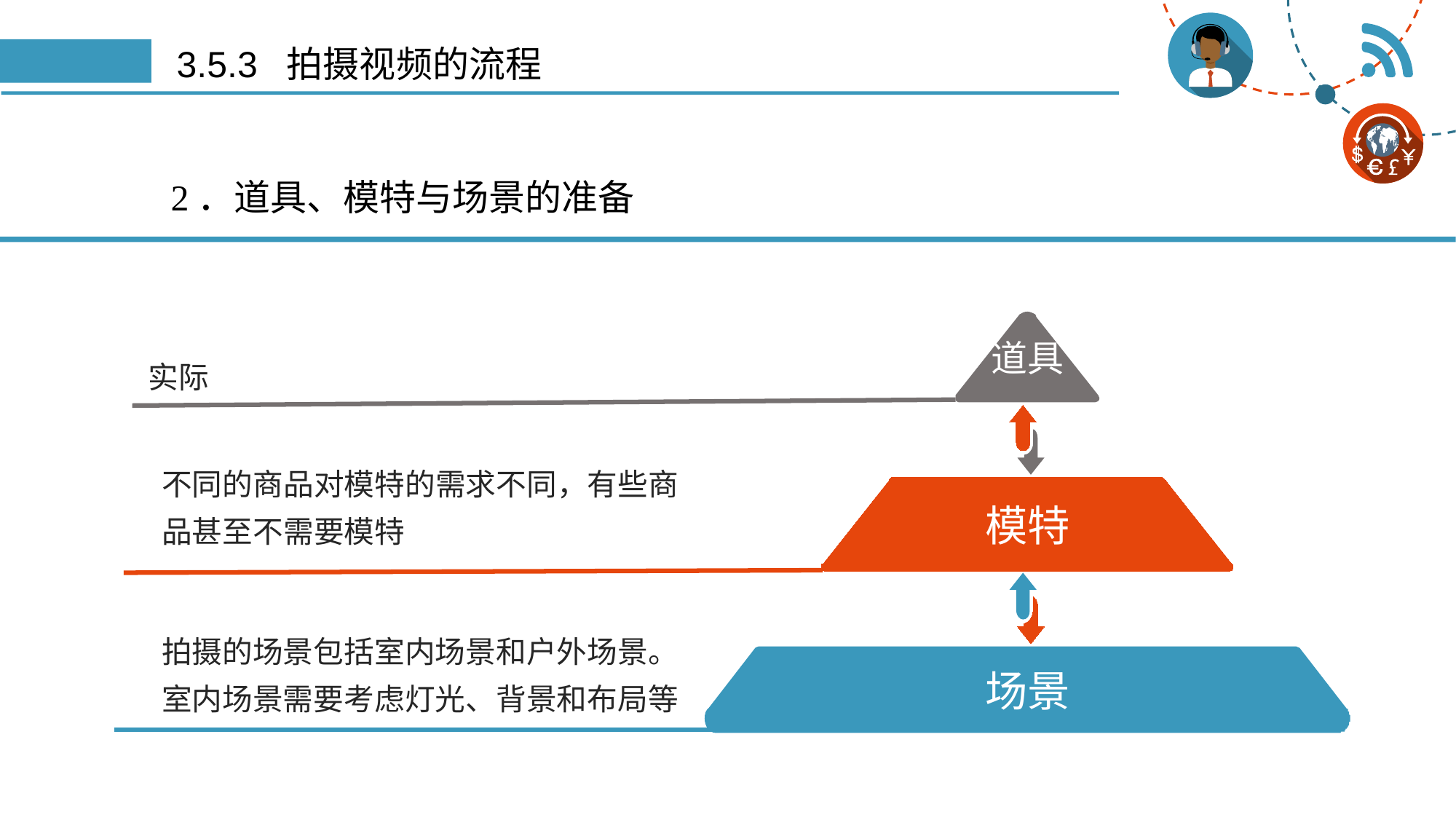

# 3.5.3  拍摄视频的流程
2．道具、模特与场景的准备

道具
实际

不同的商品对模特的需求不同，有些商品甚至不需要模特
模特

拍摄的场景包括室内场景和户外场景。室内场景需要考虑灯光、背景和布局等
场景